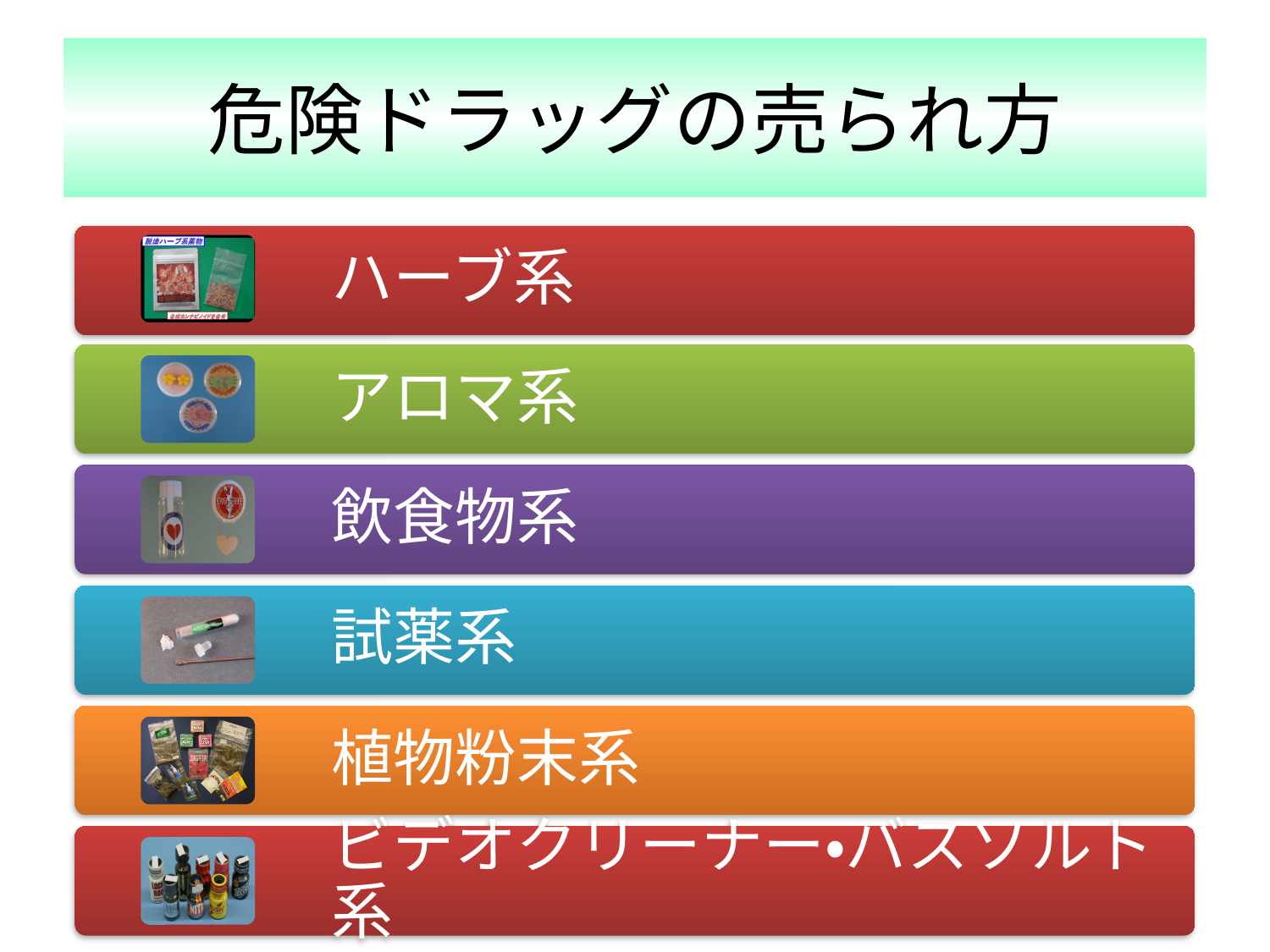

# 危険ドラッグの売られ方
ハーブ系
アロマ系
飲食物系
試薬系
植物粉末系
ビデオクリーナー・バスソルト系